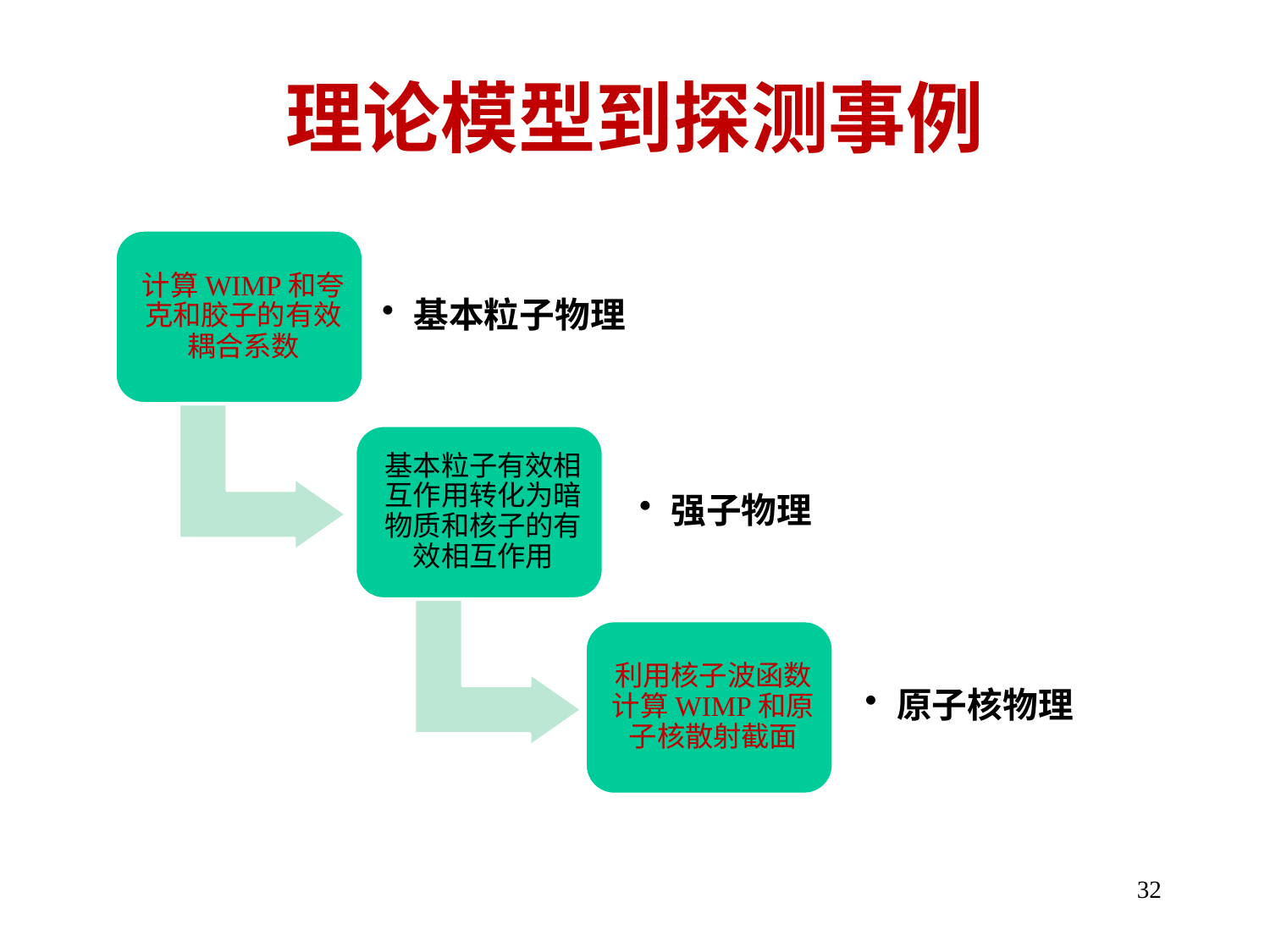

# 理论模型到探测事例
计算WIMP和夸克和胶子的有效耦合系数
基本粒子物理
基本粒子有效相互作用转化为暗物质和核子的有效相互作用
强子物理
利用核子波函数计算WIMP和原子核散射截面
原子核物理
32